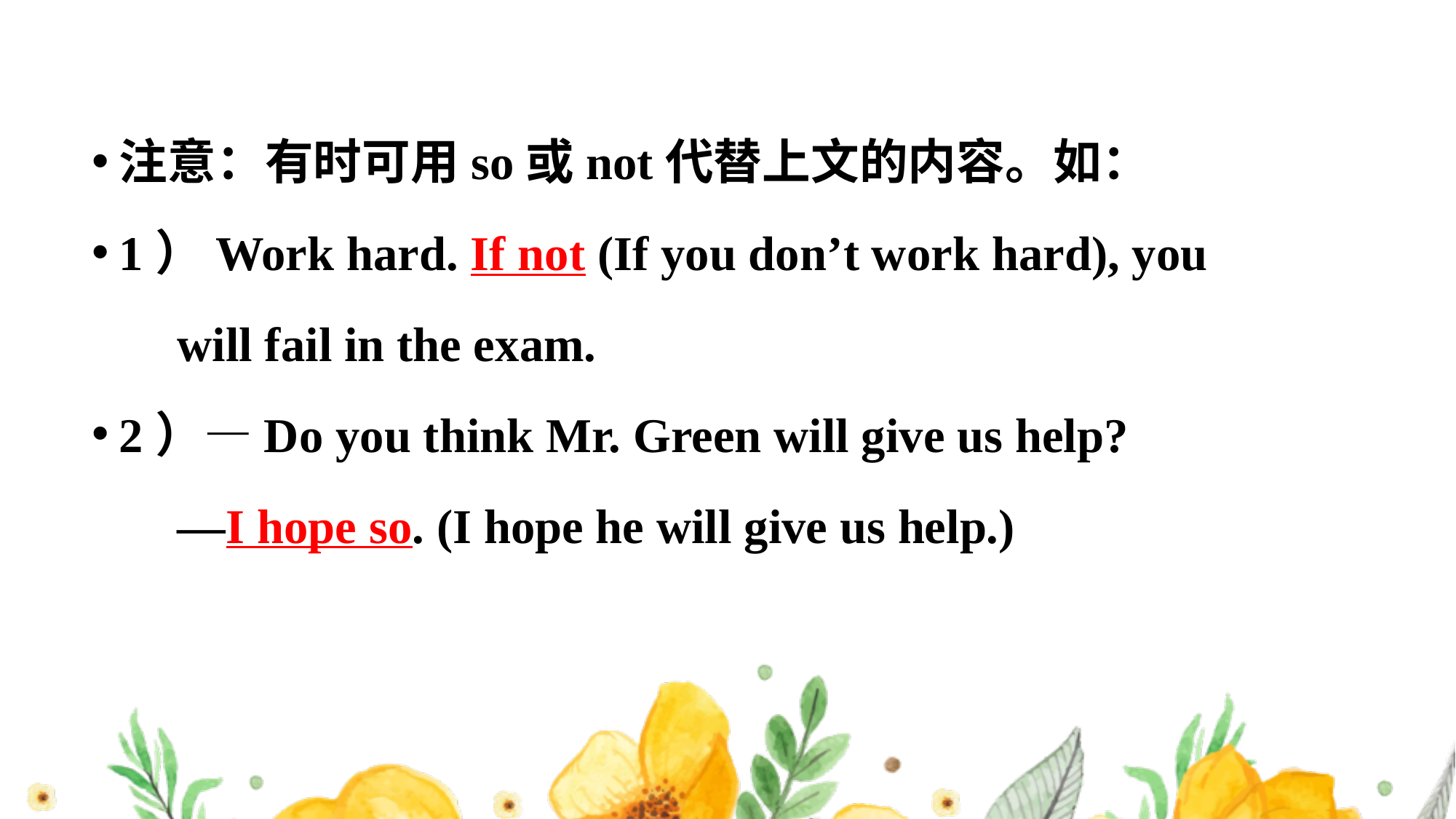

#
注意：有时可用so或not代替上文的内容。如：
1）Work hard. If not (If you don’t work hard), you
       will fail in the exam.
2）—Do you think Mr. Green will give us help?
       —I hope so. (I hope he will give us help.)